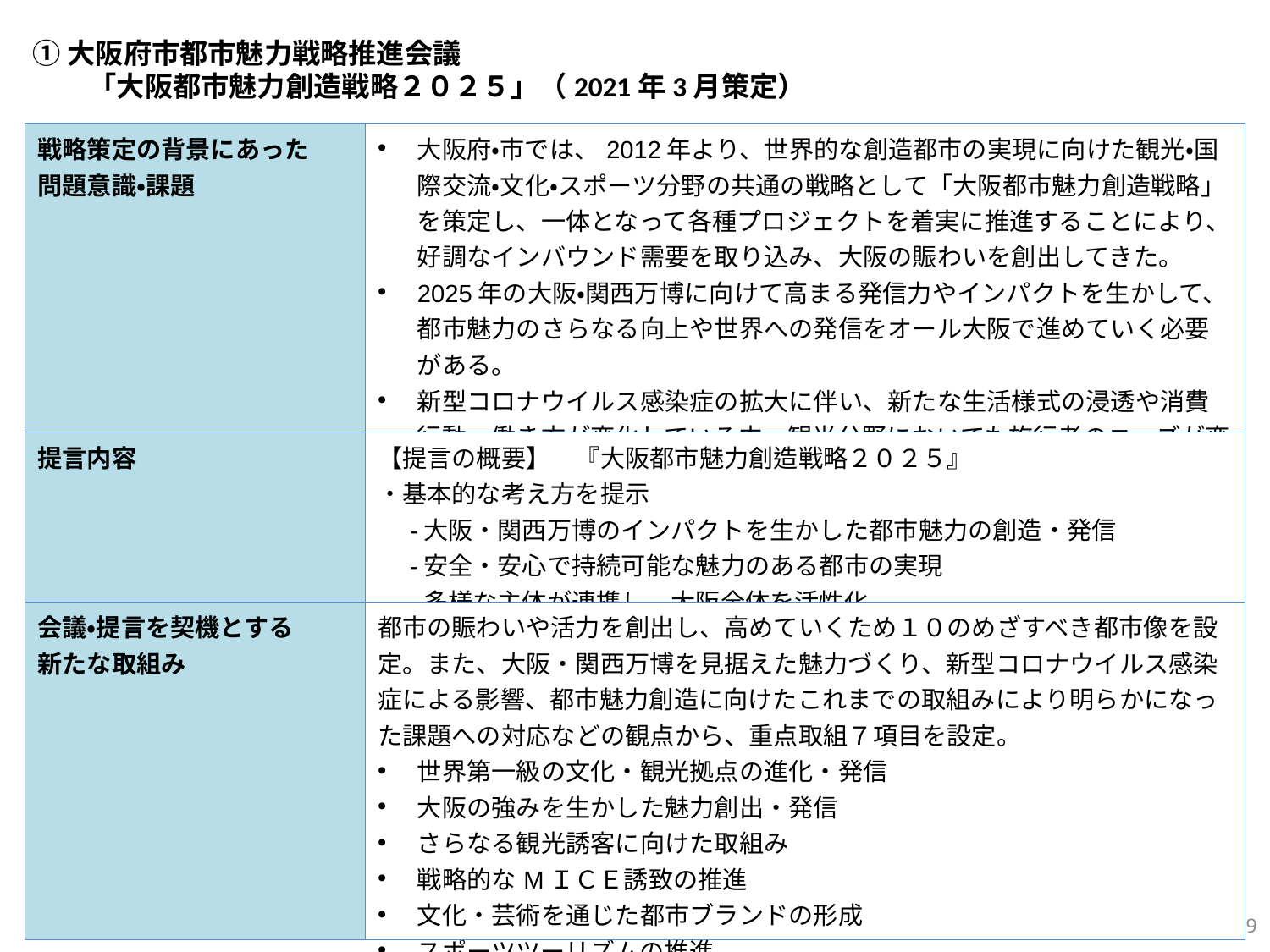

①大阪府市都市魅力戦略推進会議
　　「大阪都市魅力創造戦略２０２５」（2021年3月策定）
| 戦略策定の背景にあった 問題意識・課題 | 大阪府・市では、2012年より、世界的な創造都市の実現に向けた観光・国際交流・文化・スポーツ分野の共通の戦略として「大阪都市魅力創造戦略」を策定し、一体となって各種プロジェクトを着実に推進することにより、好調なインバウンド需要を取り込み、大阪の賑わいを創出してきた。 2025年の大阪・関西万博に向けて高まる発信力やインパクトを生かして、都市魅力のさらなる向上や世界への発信をオール大阪で進めていく必要がある。 新型コロナウイルス感染症の拡大に伴い、新たな生活様式の浸透や消費行動、働き方が変化している中、観光分野においても旅行者のニーズが変容しており、こうした潮流をとらえた施策が求められている。 |
| --- | --- |
| 提言内容 | 【提言の概要】　『大阪都市魅力創造戦略２０２５』 ・基本的な考え方を提示 　-大阪・関西万博のインパクトを生かした都市魅力の創造・発信 　-安全・安心で持続可能な魅力のある都市の実現 　-多様な主体が連携し、大阪全体を活性化 |
| 会議・提言を契機とする 新たな取組み | 都市の賑わいや活力を創出し、高めていくため１０のめざすべき都市像を設定。また、大阪・関西万博を見据えた魅力づくり、新型コロナウイルス感染症による影響、都市魅力創造に向けたこれまでの取組みにより明らかになった課題への対応などの観点から、重点取組７項目を設定。 世界第一級の文化・観光拠点の進化・発信 大阪の強みを生かした魅力創出・発信 さらなる観光誘客に向けた取組み 戦略的なМＩＣＥ誘致の推進 文化・芸術を通じた都市ブランドの形成 スポーツツーリズムの推進 大阪の成長・発展につながる国内外の高度人材の活躍推進 |
149